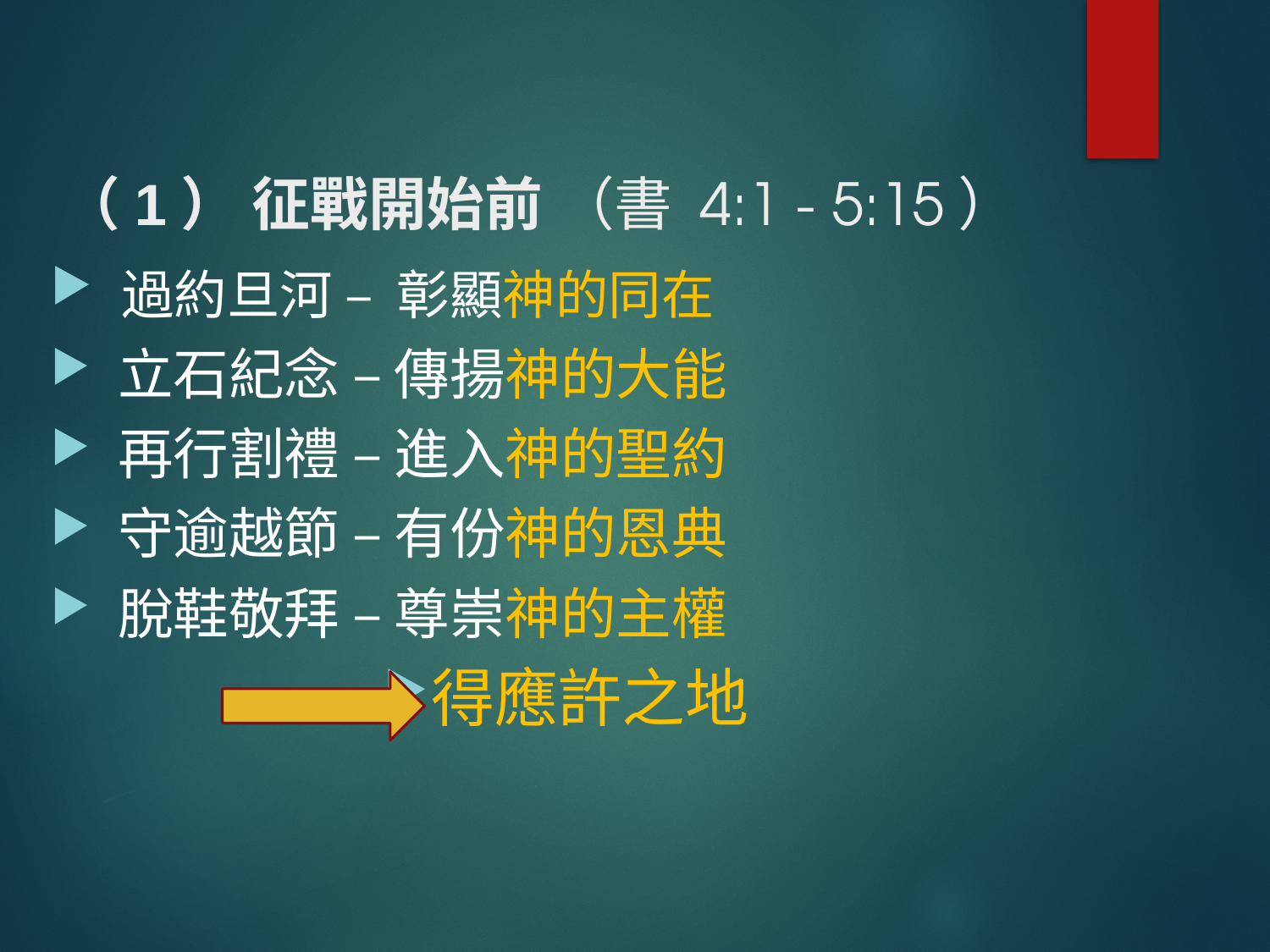

# （1） 征戰開始前 （書 4:1 - 5:15）
 過約旦河 –  彰顯神的同在
 立石紀念 – 傳揚神的大能
 再行割禮 – 進入神的聖約
 守逾越節 – 有份神的恩典
 脫鞋敬拜 – 尊崇神的主權
得應許之地